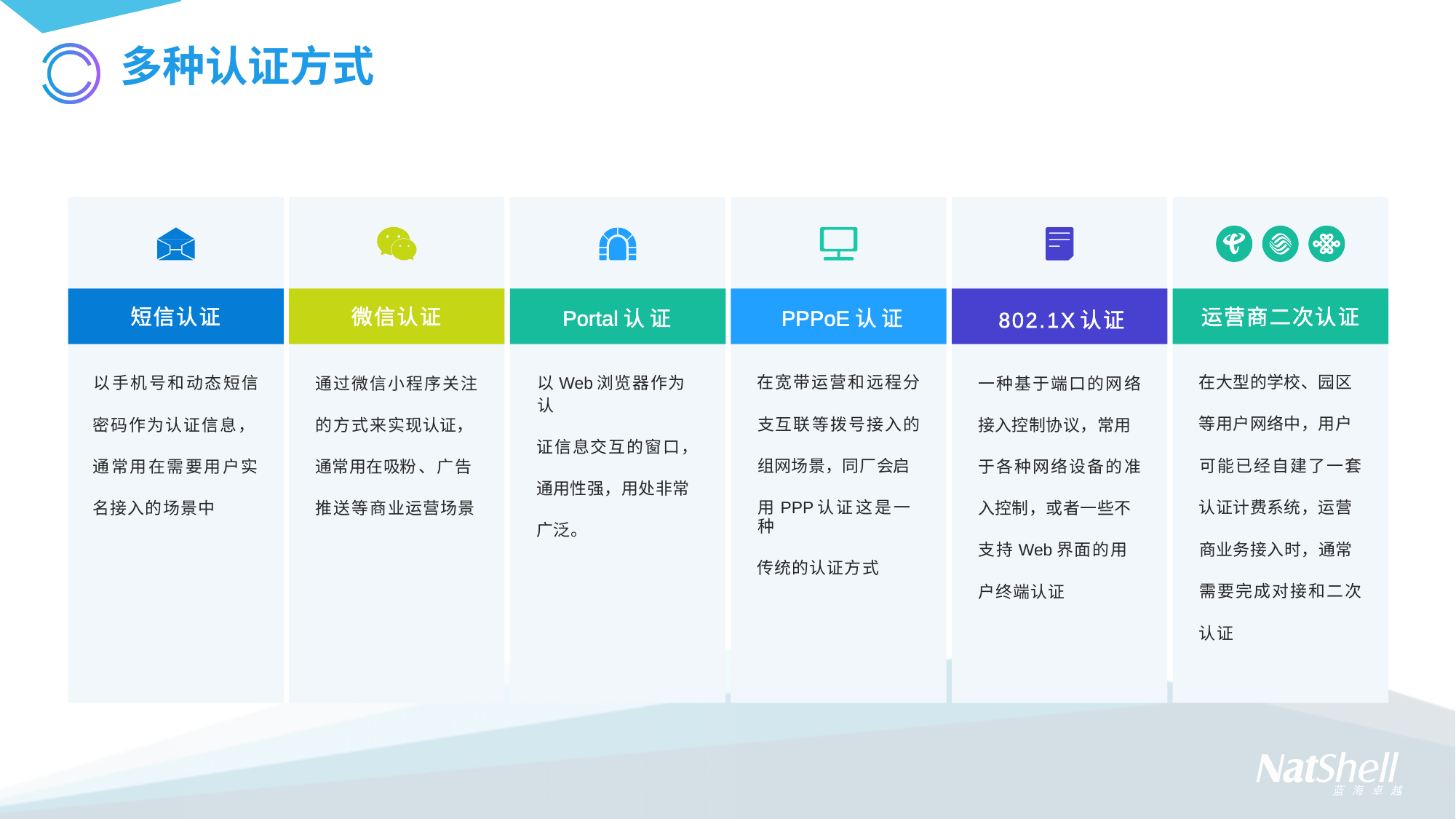

# 多种认证方式

Portal认证

以Web浏览器作为认
证信息交互的窗口，
通用性强，用处非常

广泛。

PPPoE认证

在宽带运营和远程分
支互联等拨号接入的
组网场景，同厂会启
用PPP认证这是一种

传统的认证方式

短信认证

以手机号和动态短信密码作为认证信息，通常用在需要用户实名接入的场景中

微信认证

通过微信小程序关注的方式来实现认证，通常用在吸粉、广告推送等商业运营场景

运营商二次认证

在大型的学校、园区
等用户网络中，用户
可能已经自建了一套
认证计费系统，运营
商业务接入时，通常
需要完成对接和二次

认证

802.1X认证

一种基于端口的网络接入控制协议，常用于各种网络设备的准入控制，或者一些不支持Web界面的用户终端认证